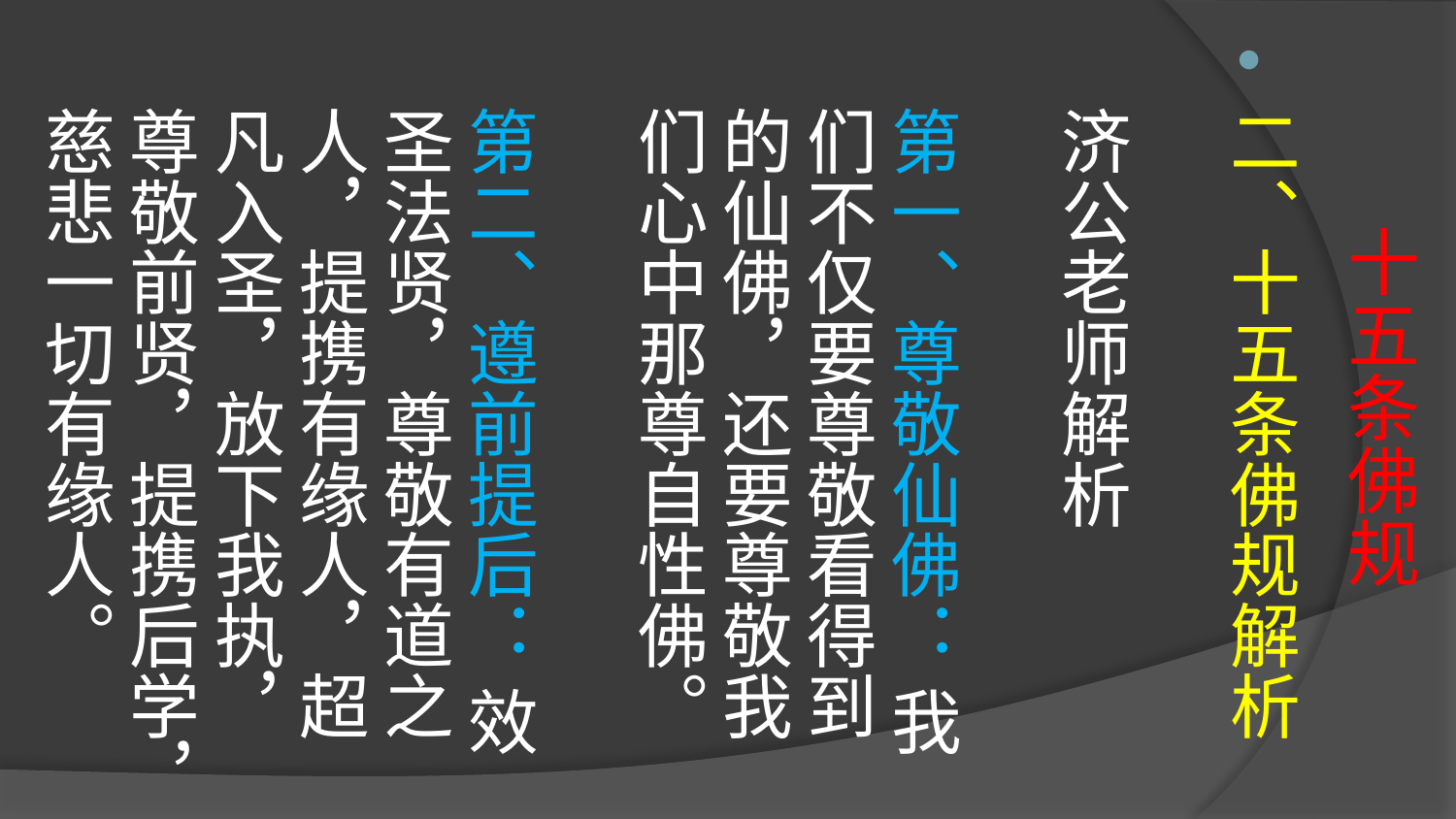

# 十五条佛规
二、十五条佛规解析
济公老师解析
第一、尊敬仙佛： 我们不仅要尊敬看得到的仙佛，还要尊敬我们心中那尊自性佛。
第二、遵前提后： 效圣法贤，尊敬有道之人，提携有缘人，超凡入圣，放下我执，尊敬前贤，提携后学，慈悲一切有缘人。